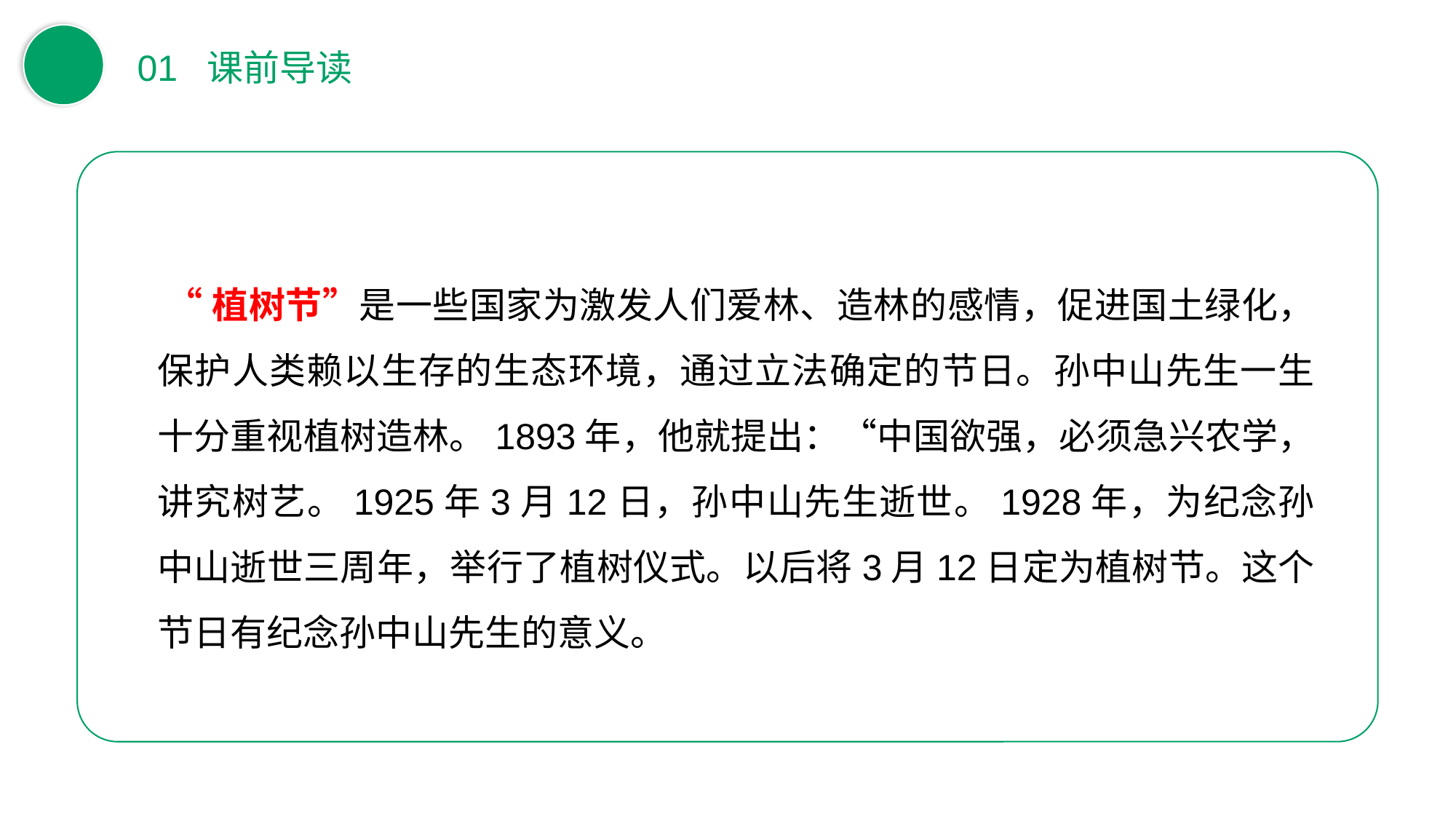

01  课前导读
 “植树节”是一些国家为激发人们爱林、造林的感情，促进国土绿化，保护人类赖以生存的生态环境，通过立法确定的节日。孙中山先生一生十分重视植树造林。1893年，他就提出：“中国欲强，必须急兴农学，讲究树艺。1925年3月12日，孙中山先生逝世。1928年，为纪念孙中山逝世三周年，举行了植树仪式。以后将3月12日定为植树节。这个节日有纪念孙中山先生的意义。